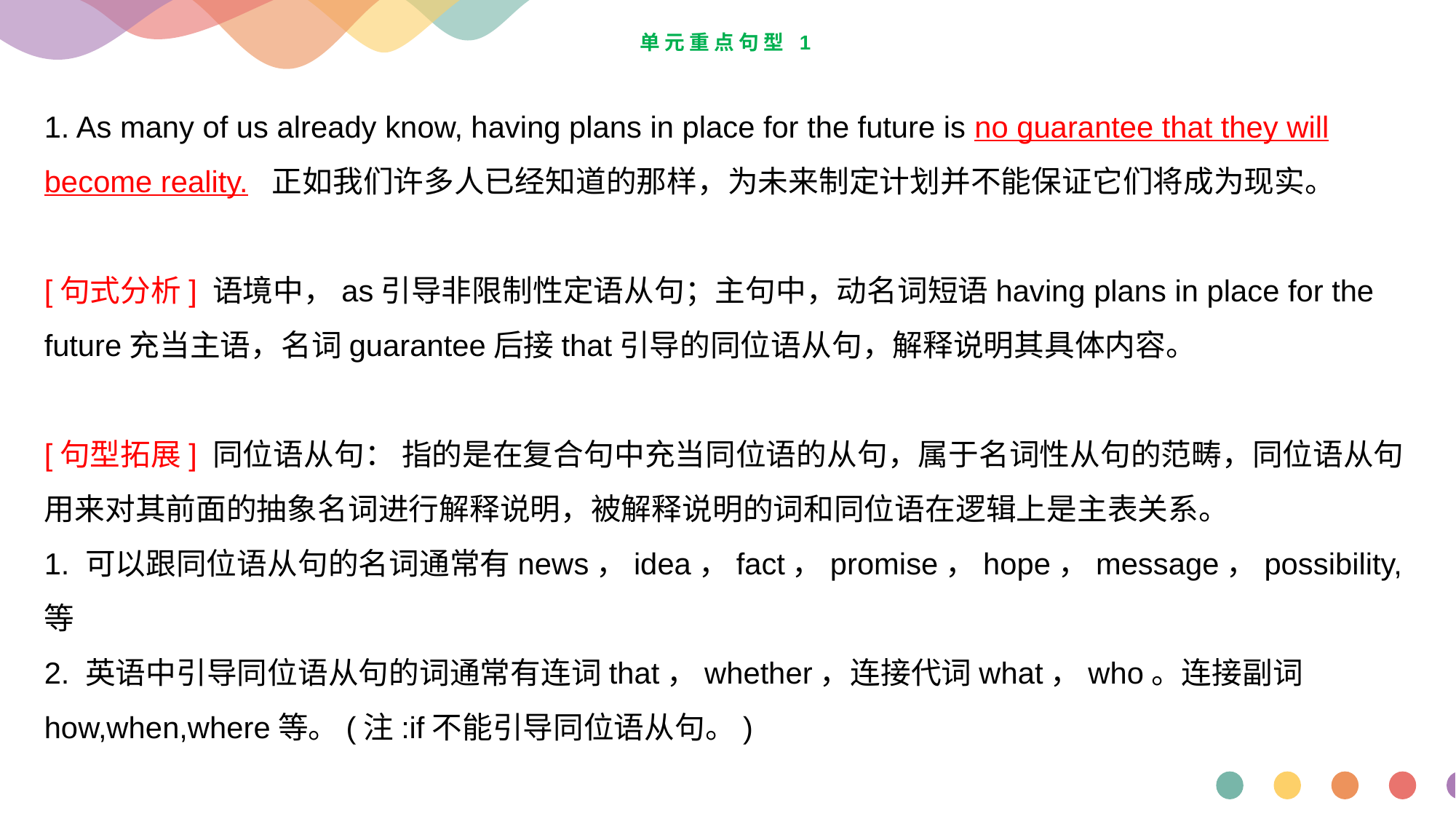

# 单元重点句型 1
1. As many of us already know, having plans in place for the future is no guarantee that they will become reality.  正如我们许多人已经知道的那样，为未来制定计划并不能保证它们将成为现实。

[句式分析] 语境中，as引导非限制性定语从句；主句中，动名词短语having plans in place for the future充当主语，名词guarantee后接that引导的同位语从句，解释说明其具体内容。

[句型拓展] 同位语从句： 指的是在复合句中充当同位语的从句，属于名词性从句的范畴，同位语从句用来对其前面的抽象名词进行解释说明，被解释说明的词和同位语在逻辑上是主表关系。
1. 可以跟同位语从句的名词通常有news，idea，fact，promise，hope，message，possibility,等
2. 英语中引导同位语从句的词通常有连词that，whether，连接代词what，who。连接副词how,when,where等。(注:if不能引导同位语从句。)